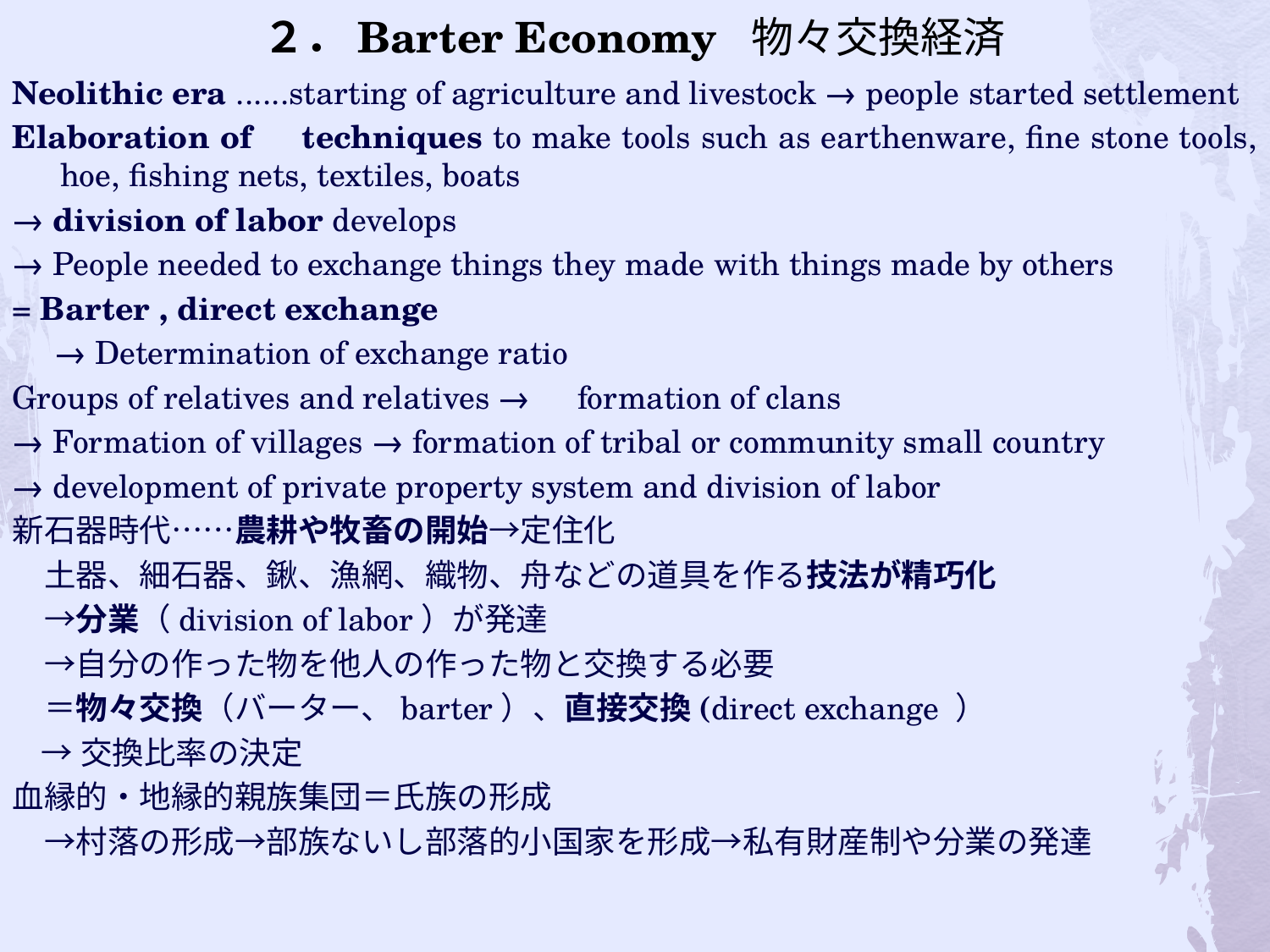

# ２．Barter Economy  物々交換経済
Neolithic era ......starting of agriculture and livestock → people started settlement
Elaboration of　techniques to make tools such as earthenware, fine stone tools, hoe, fishing nets, textiles, boats
→ division of labor develops
→ People needed to exchange things they made with things made by others
= Barter , direct exchange
    → Determination of exchange ratio
Groups of relatives and relatives →　formation of clans
→ Formation of villages → formation of tribal or community small country
→ development of private property system and division of labor
新石器時代……農耕や牧畜の開始→定住化
　土器、細石器、鍬、漁網、織物、舟などの道具を作る技法が精巧化
　→分業（division of labor）が発達
　→自分の作った物を他人の作った物と交換する必要
　＝物々交換（バーター、barter）、直接交換(direct exchange ）
    →交換比率の決定
血縁的・地縁的親族集団＝氏族の形成
　→村落の形成→部族ないし部落的小国家を形成→私有財産制や分業の発達